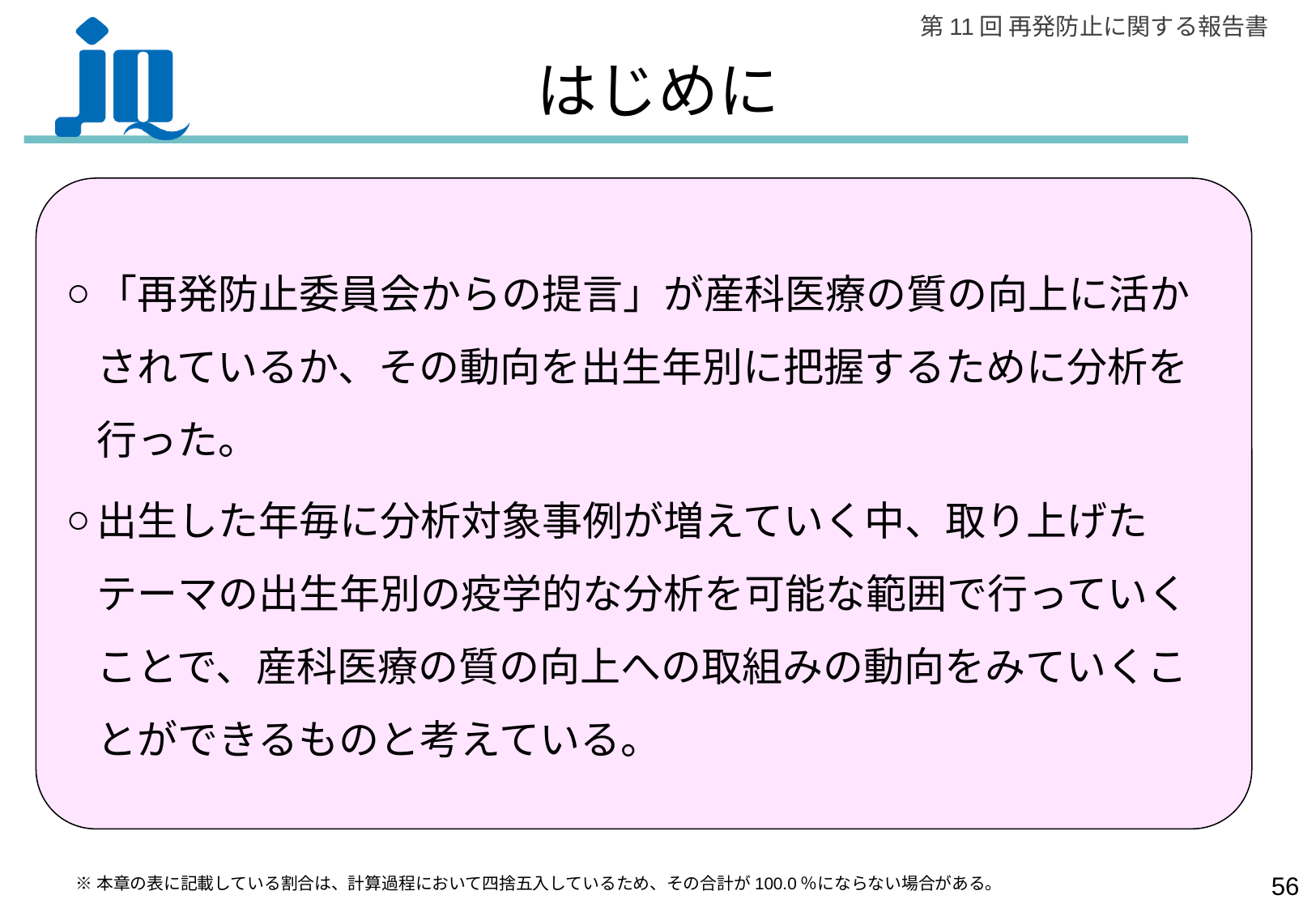

# はじめに
「再発防止委員会からの提言」が産科医療の質の向上に活かされているか、その動向を出生年別に把握するために分析を行った。
出生した年毎に分析対象事例が増えていく中、取り上げたテーマの出生年別の疫学的な分析を可能な範囲で行っていくことで、産科医療の質の向上への取組みの動向をみていくことができるものと考えている。
56
※本章の表に記載している割合は、計算過程において四捨五入しているため、その合計が100.0％にならない場合がある。